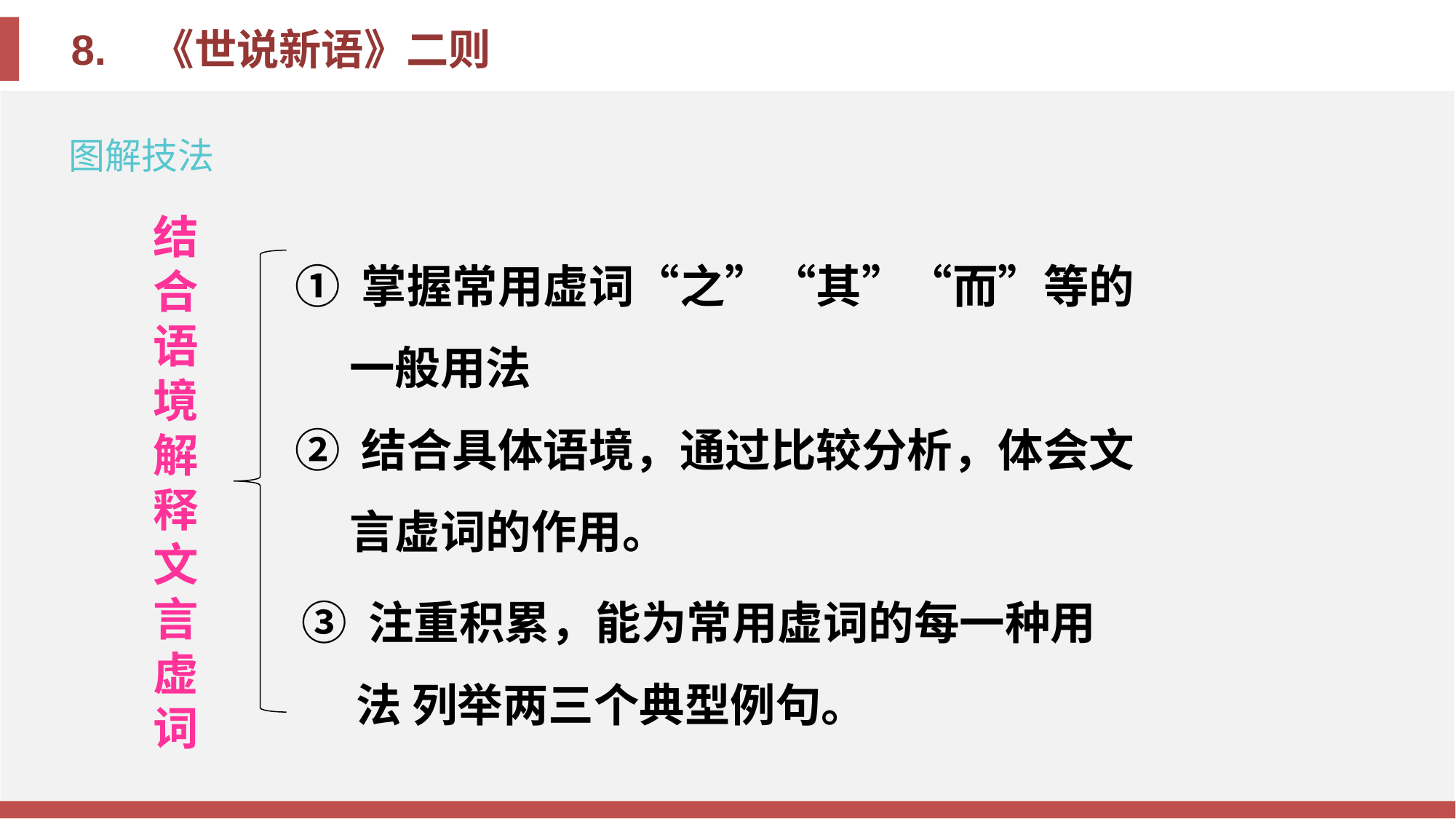

图解技法
结合语境解释文言虚词
① 掌握常用虚词“之”“其”“而”等的 一般用法
② 结合具体语境，通过比较分析，体会文 言虚词的作用。

③ 注重积累，能为常用虚词的每一种用法 列举两三个典型例句。